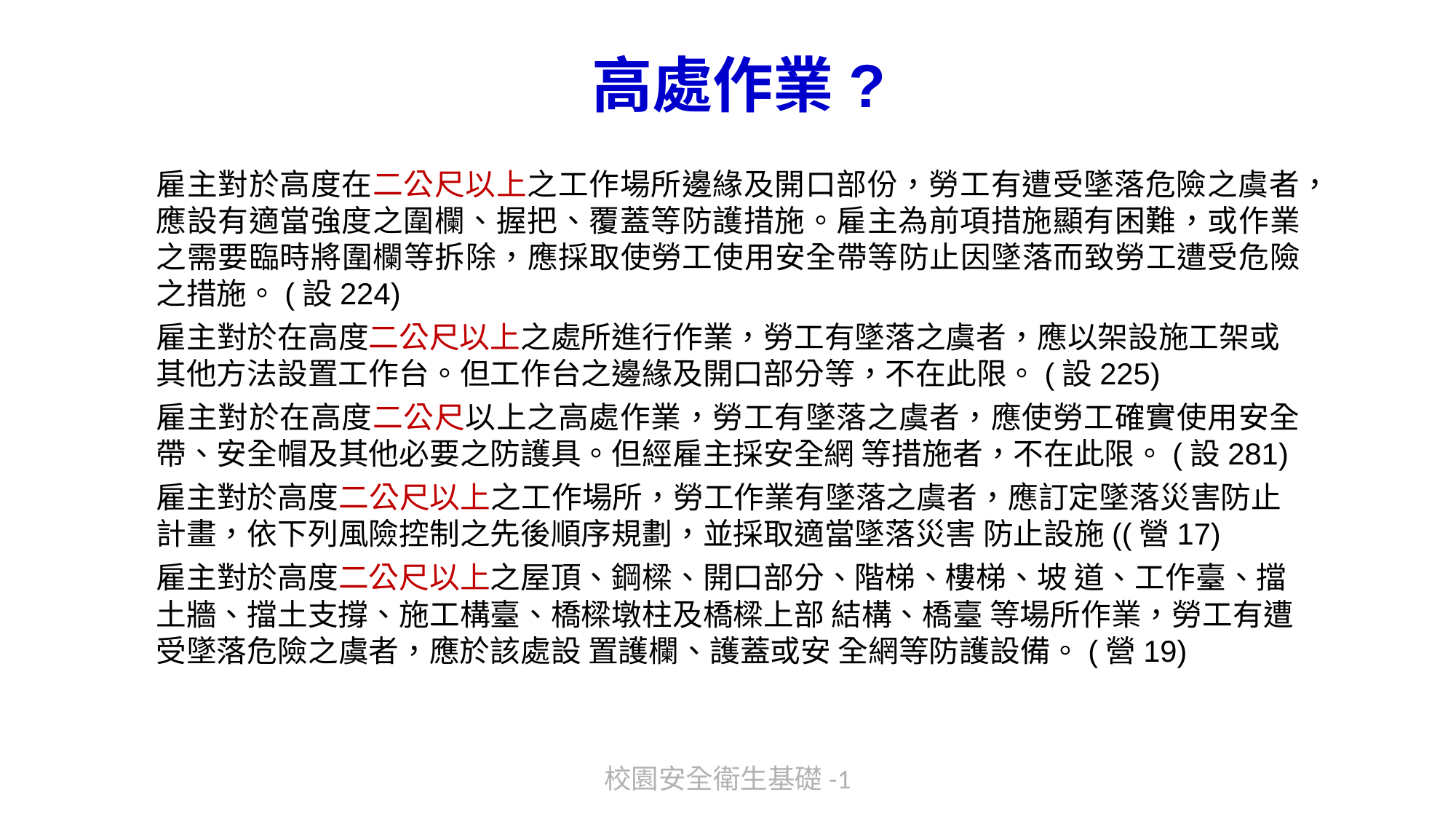

# 高處作業?
雇主對於高度在二公尺以上之工作場所邊緣及開口部份，勞工有遭受墜落危險之虞者，應設有適當強度之圍欄、握把、覆蓋等防護措施。雇主為前項措施顯有困難，或作業之需要臨時將圍欄等拆除，應採取使勞工使用安全帶等防止因墜落而致勞工遭受危險之措施。(設224)
雇主對於在高度二公尺以上之處所進行作業，勞工有墜落之虞者，應以架設施工架或其他方法設置工作台。但工作台之邊緣及開口部分等，不在此限。(設225)
雇主對於在高度二公尺以上之高處作業，勞工有墜落之虞者，應使勞工確實使用安全帶、安全帽及其他必要之防護具。但經雇主採安全網 等措施者，不在此限。(設281)
雇主對於高度二公尺以上之工作場所，勞工作業有墜落之虞者，應訂定墜落災害防止計畫，依下列風險控制之先後順序規劃，並採取適當墜落災害 防止設施((營17)
雇主對於高度二公尺以上之屋頂、鋼樑、開口部分、階梯、樓梯、坡 道、工作臺、擋土牆、擋土支撐、施工構臺、橋樑墩柱及橋樑上部 結構、橋臺 等場所作業，勞工有遭受墜落危險之虞者，應於該處設 置護欄、護蓋或安 全網等防護設備。(營19)
校園安全衛生基礎-1
100